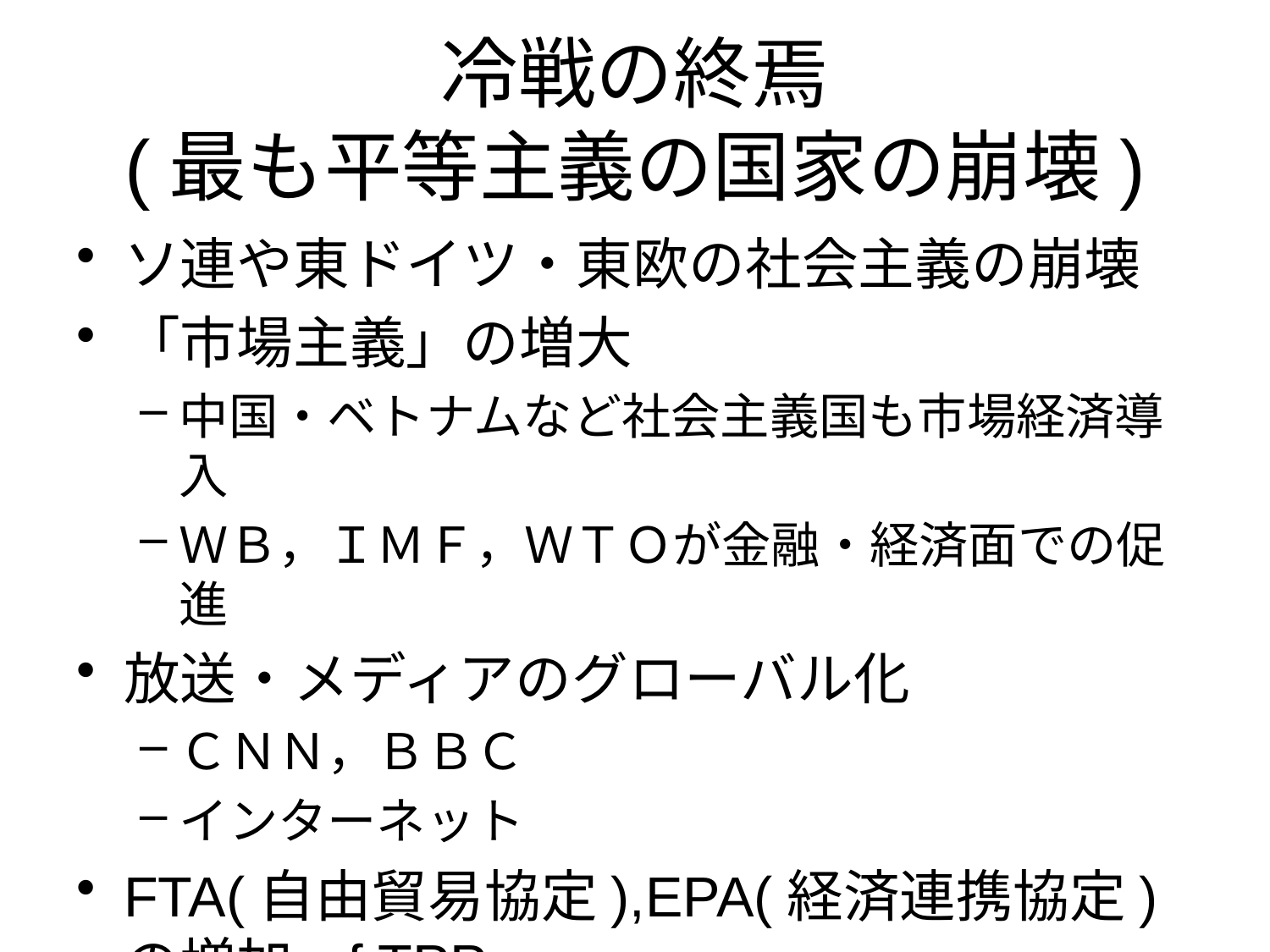

# 冷戦の終焉 (最も平等主義の国家の崩壊)
ソ連や東ドイツ・東欧の社会主義の崩壊
「市場主義」の増大
中国・ベトナムなど社会主義国も市場経済導入
ＷＢ，ＩＭＦ，ＷＴＯが金融・経済面での促進
放送・メディアのグローバル化
ＣＮＮ，ＢＢＣ
インターネット
FTA(自由貿易協定),EPA(経済連携協定)の増加 cf TPP